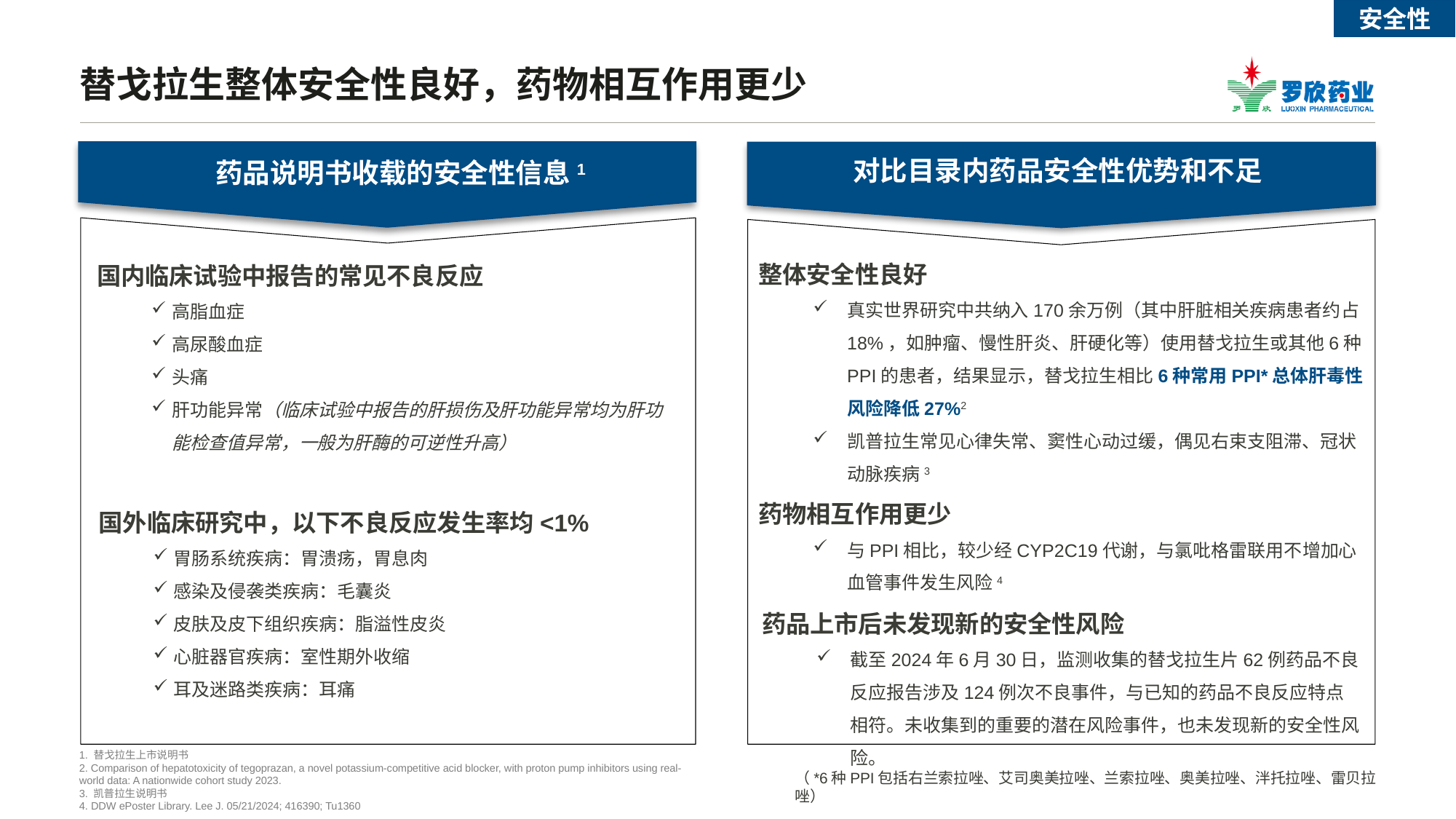

# 替戈拉生整体安全性良好，药物相互作用更少
安全性
对比目录内药品安全性优势和不足
药品说明书收载的安全性信息1

整体安全性良好
真实世界研究中共纳入170余万例（其中肝脏相关疾病患者约占18%，如肿瘤、慢性肝炎、肝硬化等）使用替戈拉生或其他6种PPI的患者，结果显示，替戈拉生相比6种常用PPI*总体肝毒性风险降低27%2
凯普拉生常见心律失常、窦性心动过缓，偶见右束支阻滞、冠状动脉疾病3
药物相互作用更少
与PPI相比，较少经CYP2C19代谢，与氯吡格雷联用不增加心血管事件发生风险4
国内临床试验中报告的常见不良反应
高脂血症
高尿酸血症
头痛
肝功能异常（临床试验中报告的肝损伤及肝功能异常均为肝功能检查值异常，一般为肝酶的可逆性升高）

国外临床研究中，以下不良反应发生率均<1%
胃肠系统疾病：胃溃疡，胃息肉
感染及侵袭类疾病：毛囊炎
皮肤及皮下组织疾病：脂溢性皮炎
心脏器官疾病：室性期外收缩
耳及迷路类疾病：耳痛
药品上市后未发现新的安全性风险
截至2024年6月30日，监测收集的替戈拉生片62例药品不良反应报告涉及124例次不良事件，与已知的药品不良反应特点相符。未收集到的重要的潜在风险事件，也未发现新的安全性风险。
1. 替戈拉生上市说明书
2. Comparison of hepatotoxicity of tegoprazan, a novel potassium-competitive acid blocker, with proton pump inhibitors using real-world data: A nationwide cohort study 2023.
3. 凯普拉生说明书
4. DDW ePoster Library. Lee J. 05/21/2024; 416390; Tu1360
（*6种PPI包括右兰索拉唑、艾司奥美拉唑、兰索拉唑、奥美拉唑、泮托拉唑、雷贝拉唑）